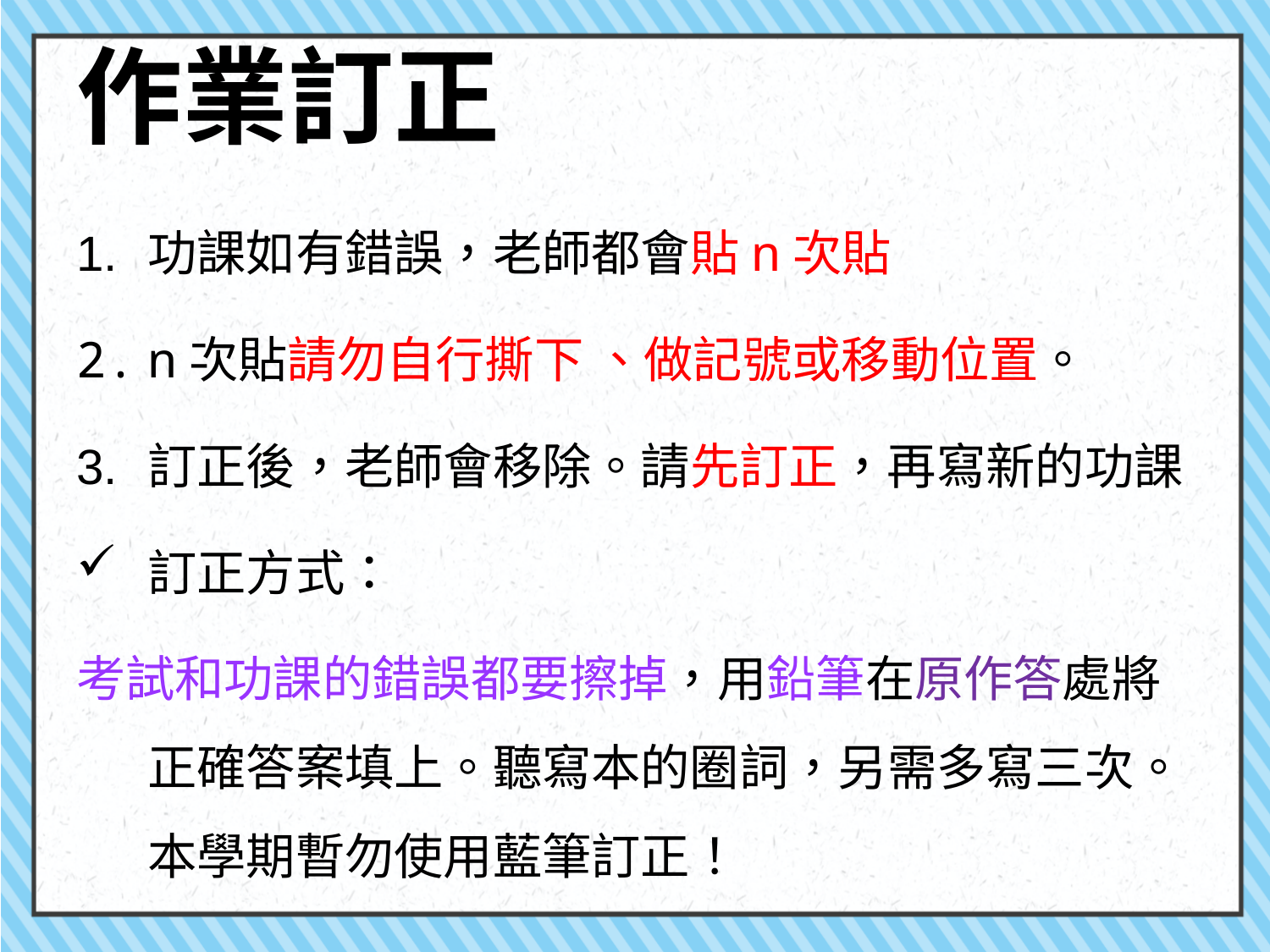

# 作業訂正
功課如有錯誤，老師都會貼n次貼
n次貼請勿自行撕下 、做記號或移動位置。
訂正後，老師會移除。請先訂正，再寫新的功課
訂正方式：
考試和功課的錯誤都要擦掉，用鉛筆在原作答處將正確答案填上。聽寫本的圈詞，另需多寫三次。本學期暫勿使用藍筆訂正！